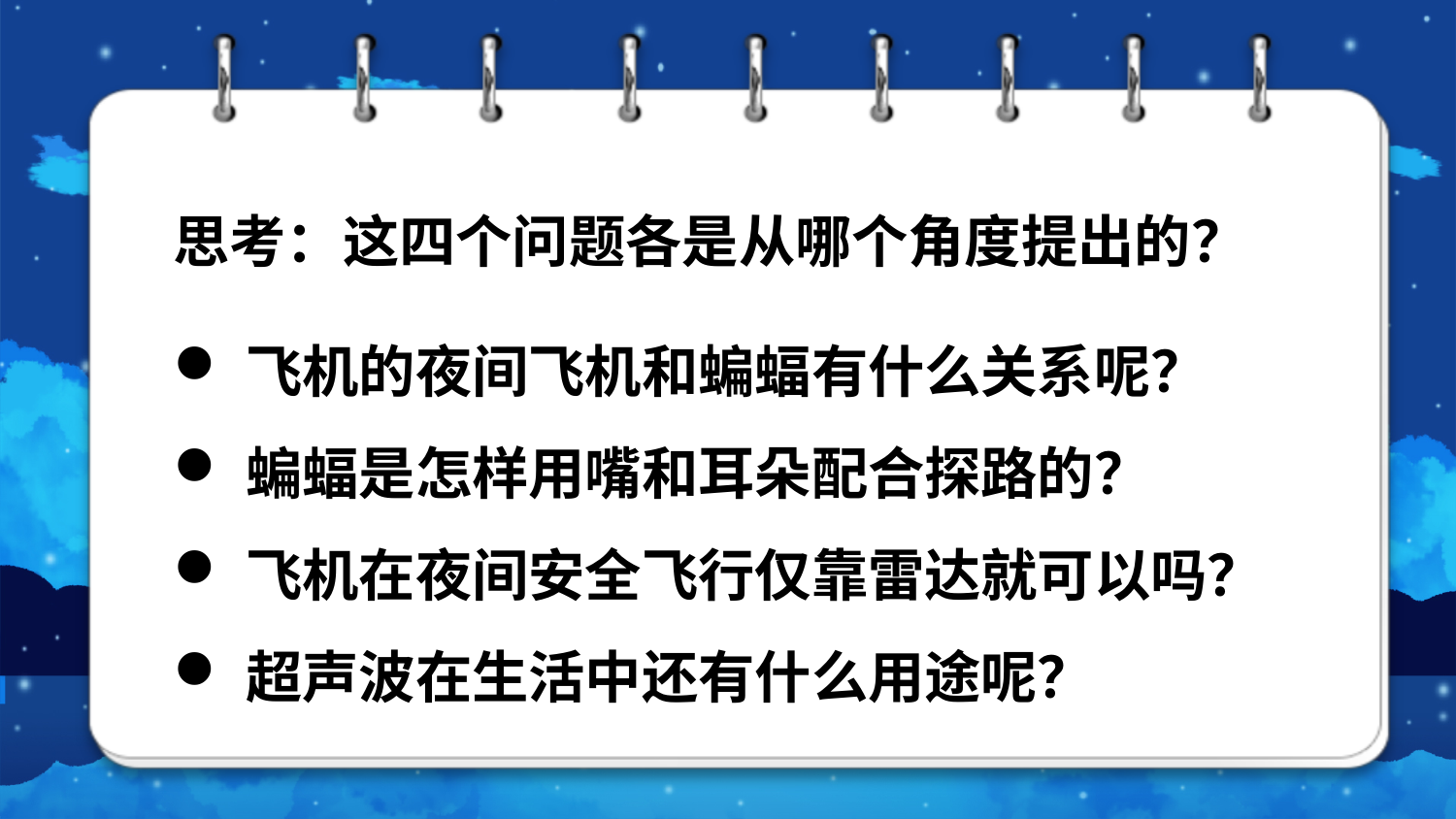

思考：这四个问题各是从哪个角度提出的？
飞机的夜间飞机和蝙蝠有什么关系呢？
蝙蝠是怎样用嘴和耳朵配合探路的？
飞机在夜间安全飞行仅靠雷达就可以吗？
超声波在生活中还有什么用途呢？